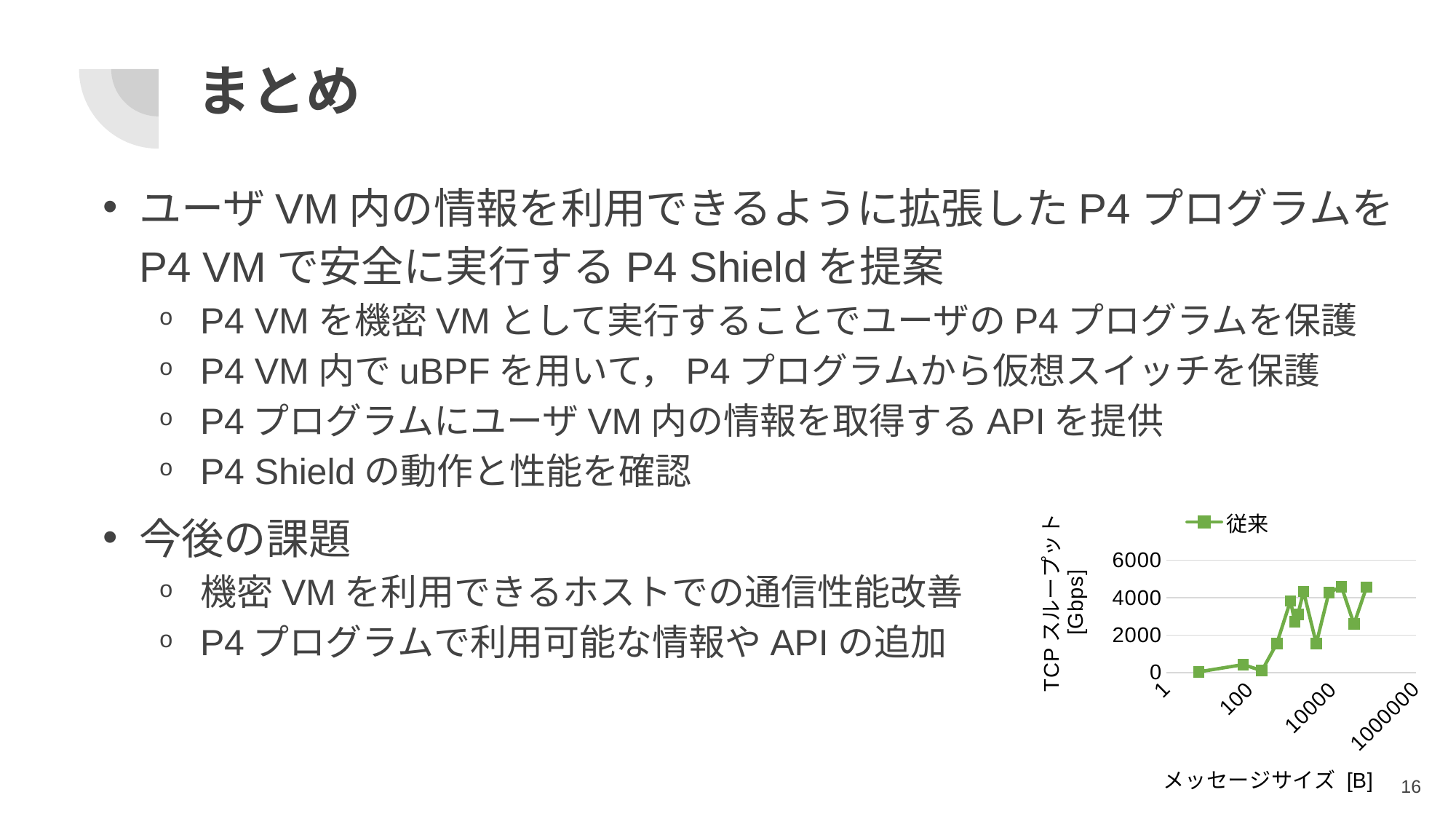

# まとめ
ユーザVM内の情報を利用できるように拡張したP4プログラムを
P4 VMで安全に実行するP4 Shieldを提案
P4 VMを機密VMとして実行することでユーザのP4プログラムを保護
P4 VM内でuBPFを用いて，P4プログラムから仮想スイッチを保護
P4プログラムにユーザVM内の情報を取得するAPIを提供
P4 Shieldの動作と性能を確認

今後の課題
機密VMを利用できるホストでの通信性能改善
P4プログラムで利用可能な情報やAPIの追加

### Chart

| Category |  |
|---|---|
16